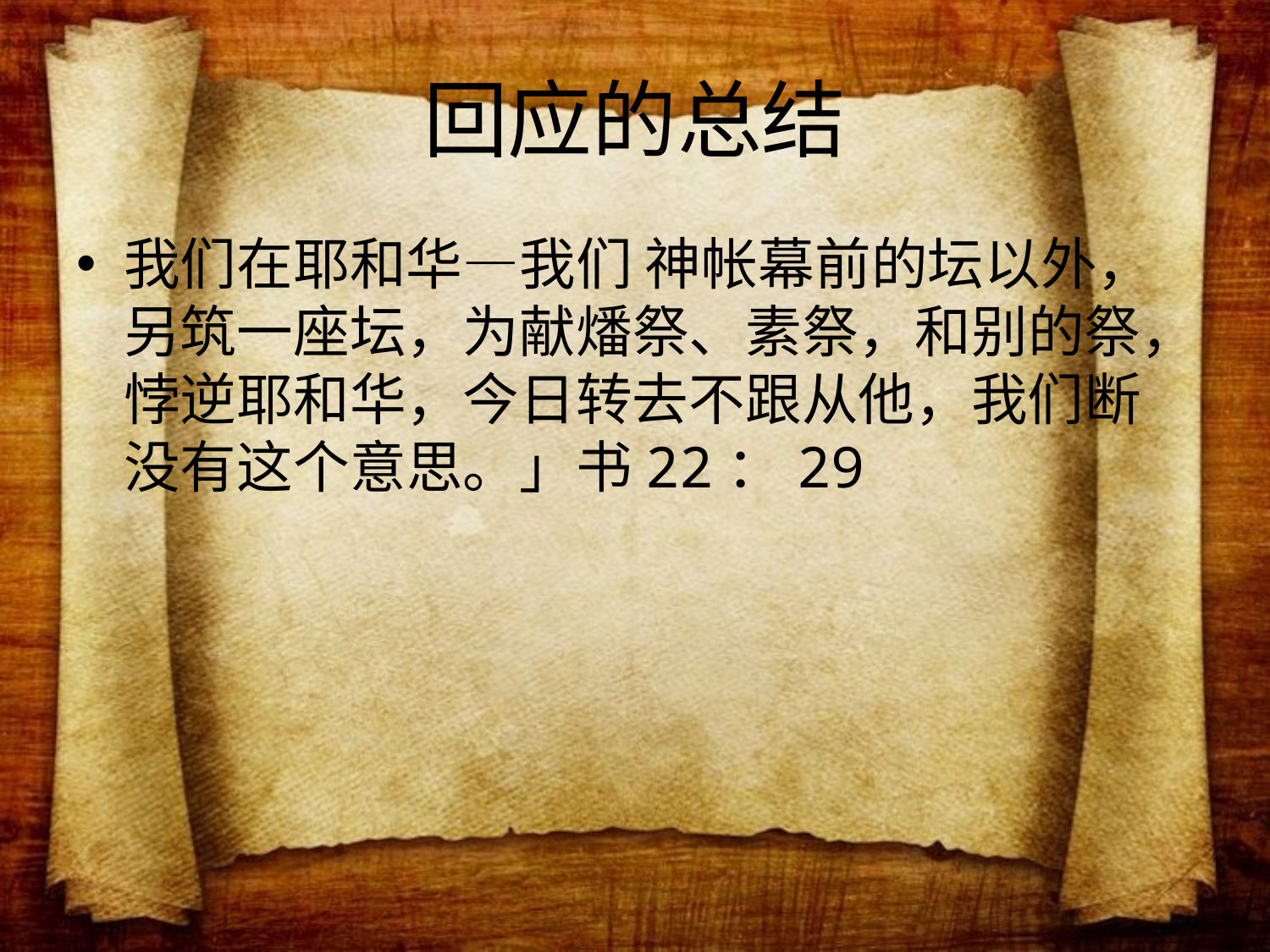

# 回应的总结
我们在耶和华—我们 神帐幕前的坛以外，另筑一座坛，为献燔祭、素祭，和别的祭，悖逆耶和华，今日转去不跟从他，我们断没有这个意思。」书22：29